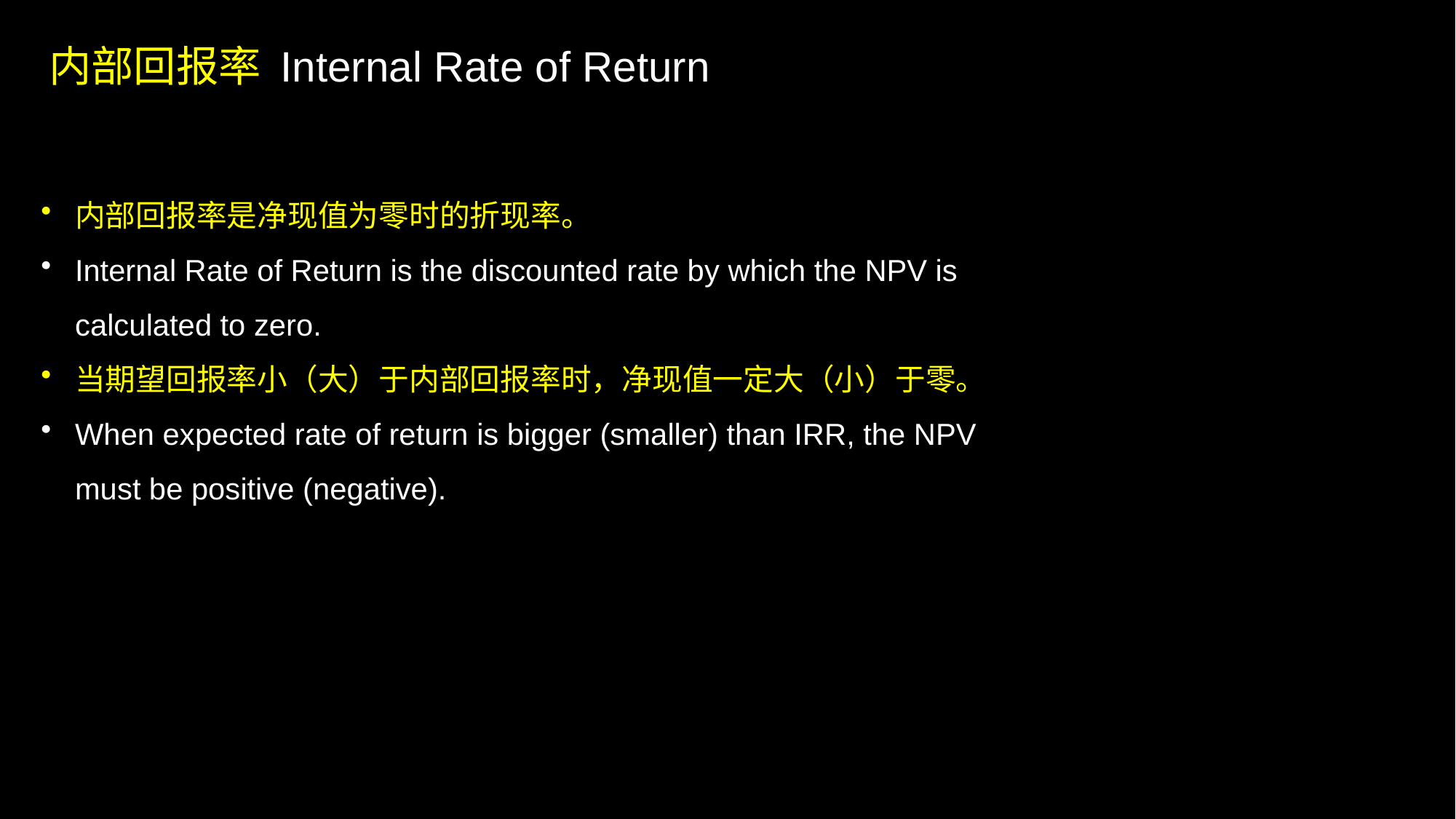

内部回报率 Internal Rate of Return
内部回报率是净现值为零时的折现率。
Internal Rate of Return is the discounted rate by which the NPV is calculated to zero.
当期望回报率小（大）于内部回报率时，净现值一定大（小）于零。
When expected rate of return is bigger (smaller) than IRR, the NPV must be positive (negative).